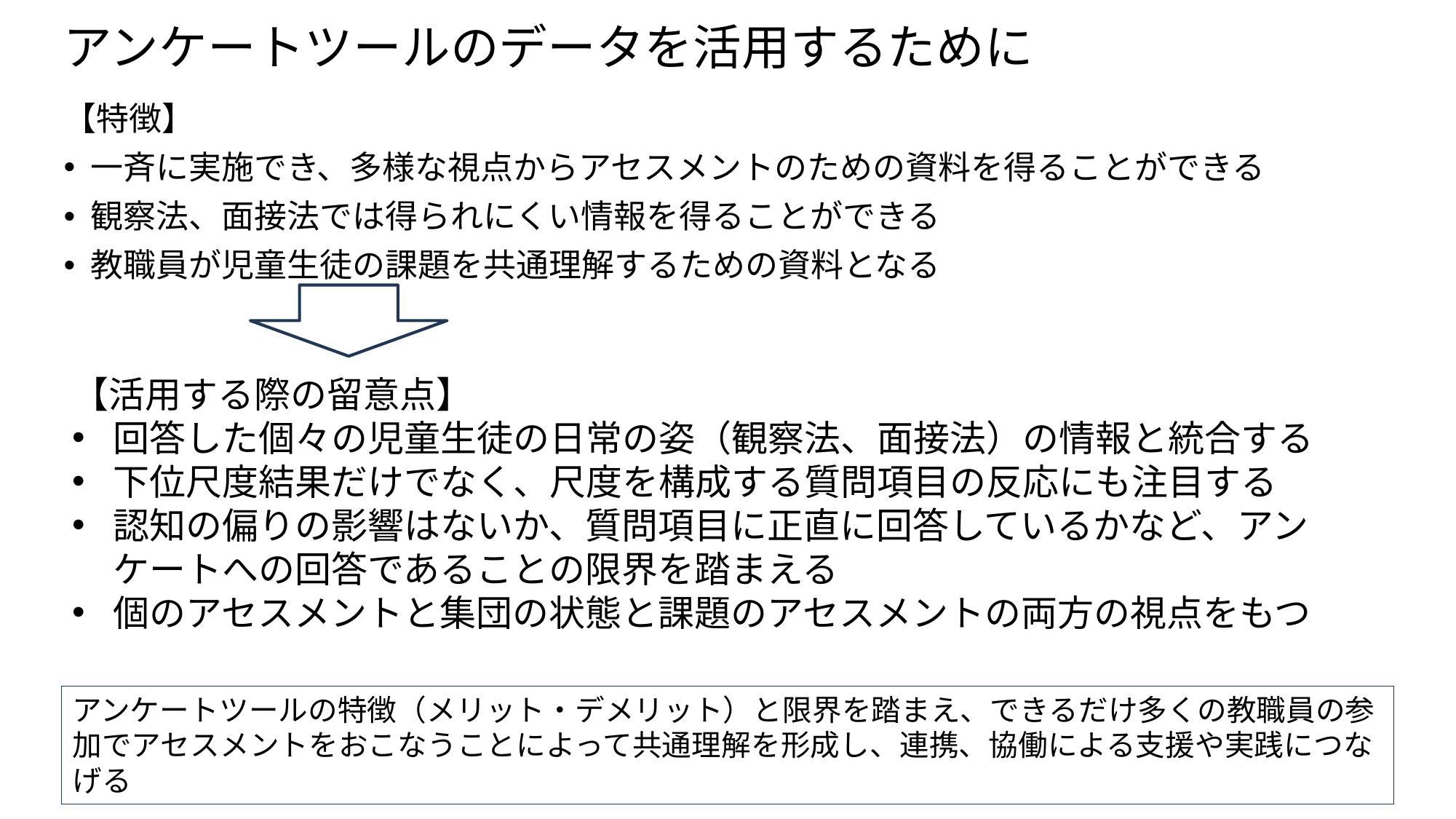

# アンケートツールのデータを活用するために
【特徴】
一斉に実施でき、多様な視点からアセスメントのための資料を得ることができる
観察法、面接法では得られにくい情報を得ることができる
教職員が児童生徒の課題を共通理解するための資料となる

【活用する際の留意点】
回答した個々の児童生徒の日常の姿（観察法、面接法）の情報と統合する
下位尺度結果だけでなく、尺度を構成する質問項目の反応にも注目する
認知の偏りの影響はないか、質問項目に正直に回答しているかなど、アンケートへの回答であることの限界を踏まえる
個のアセスメントと集団の状態と課題のアセスメントの両方の視点をもつ

アンケートツールの特徴（メリット・デメリット）と限界を踏まえ、できるだけ多くの教職員の参加でアセスメントをおこなうことによって共通理解を形成し、連携、協働による支援や実践につなげる